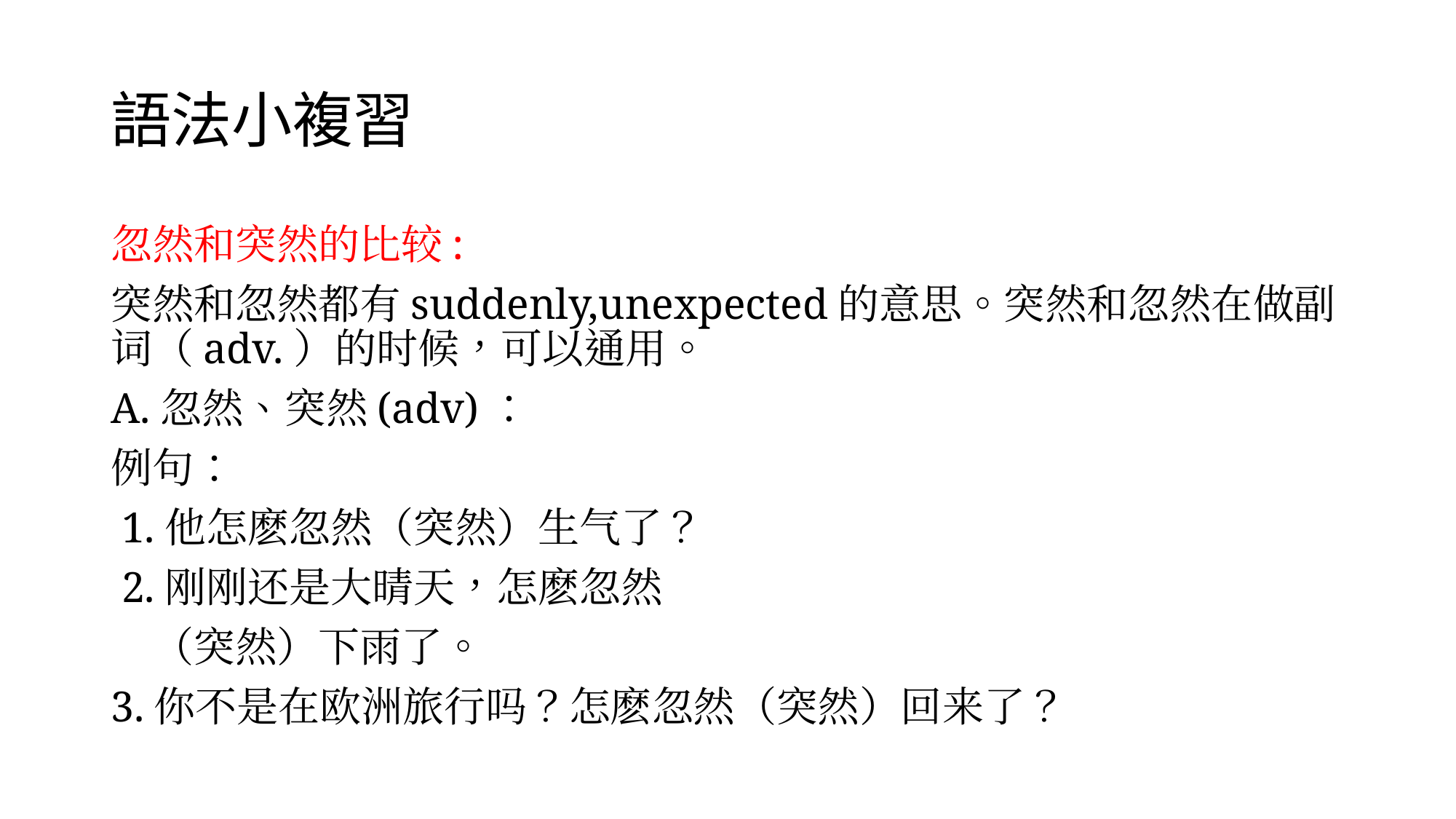

# 語法小複習
忽然和突然的比较:
突然和忽然都有suddenly,unexpected的意思。突然和忽然在做副词（adv.）的时候，可以通用。
A.忽然、突然(adv)：
例句：
 1.他怎麽忽然（突然）生气了？
 2.刚刚还是大晴天，怎麽忽然
   （突然）下雨了。
3.你不是在欧洲旅行吗？怎麽忽然（突然）回来了？